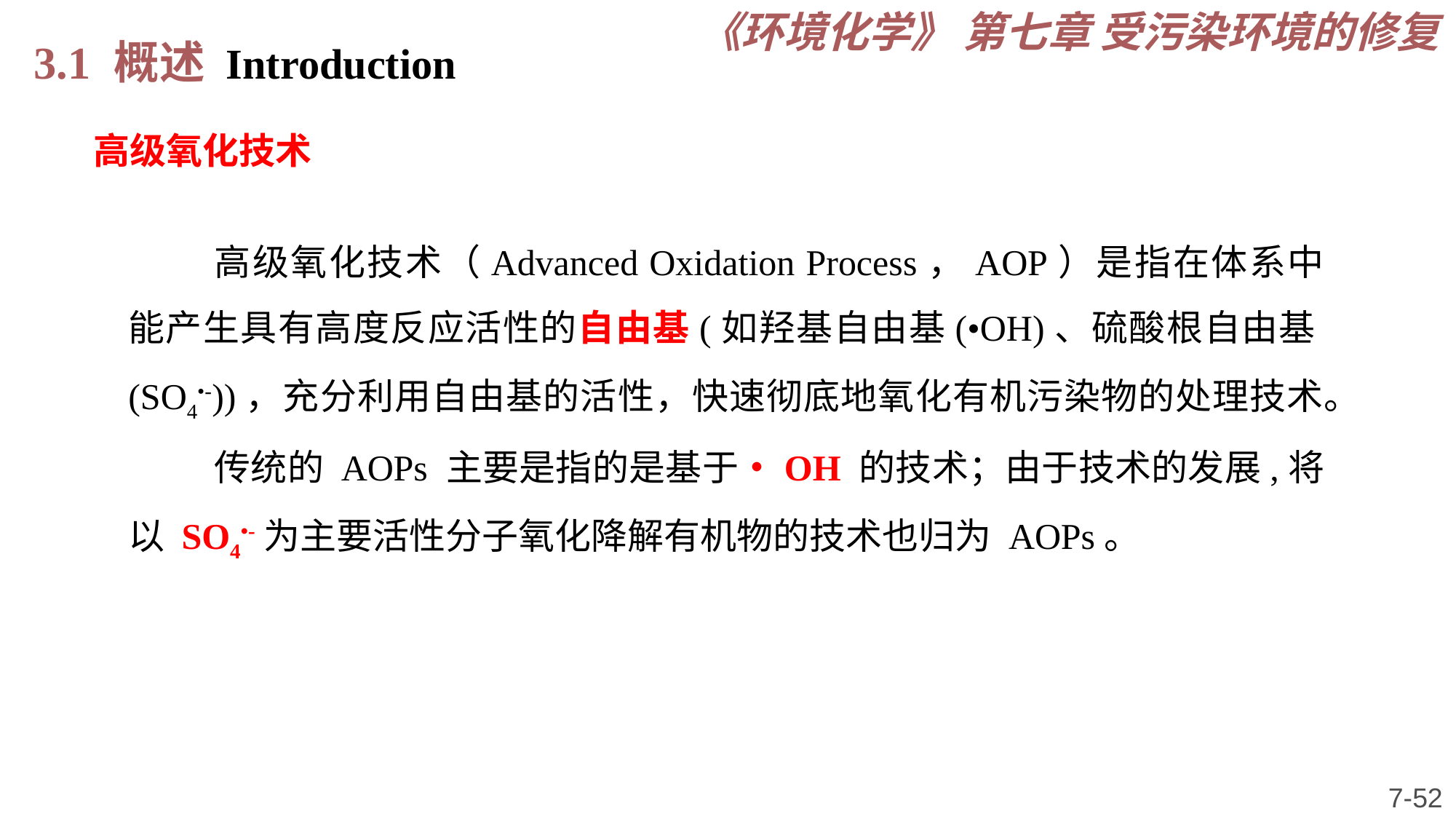

《环境化学》 第七章 受污染环境的修复
3.1 概述 Introduction
高级氧化技术
高级氧化技术（Advanced Oxidation Process，AOP）是指在体系中能产生具有高度反应活性的自由基(如羟基自由基(•OH)、硫酸根自由基(SO4•-))，充分利用自由基的活性，快速彻底地氧化有机污染物的处理技术。
传统的 AOPs 主要是指的是基于•OH 的技术；由于技术的发展,将以 SO4•-为主要活性分子氧化降解有机物的技术也归为 AOPs。

7-52